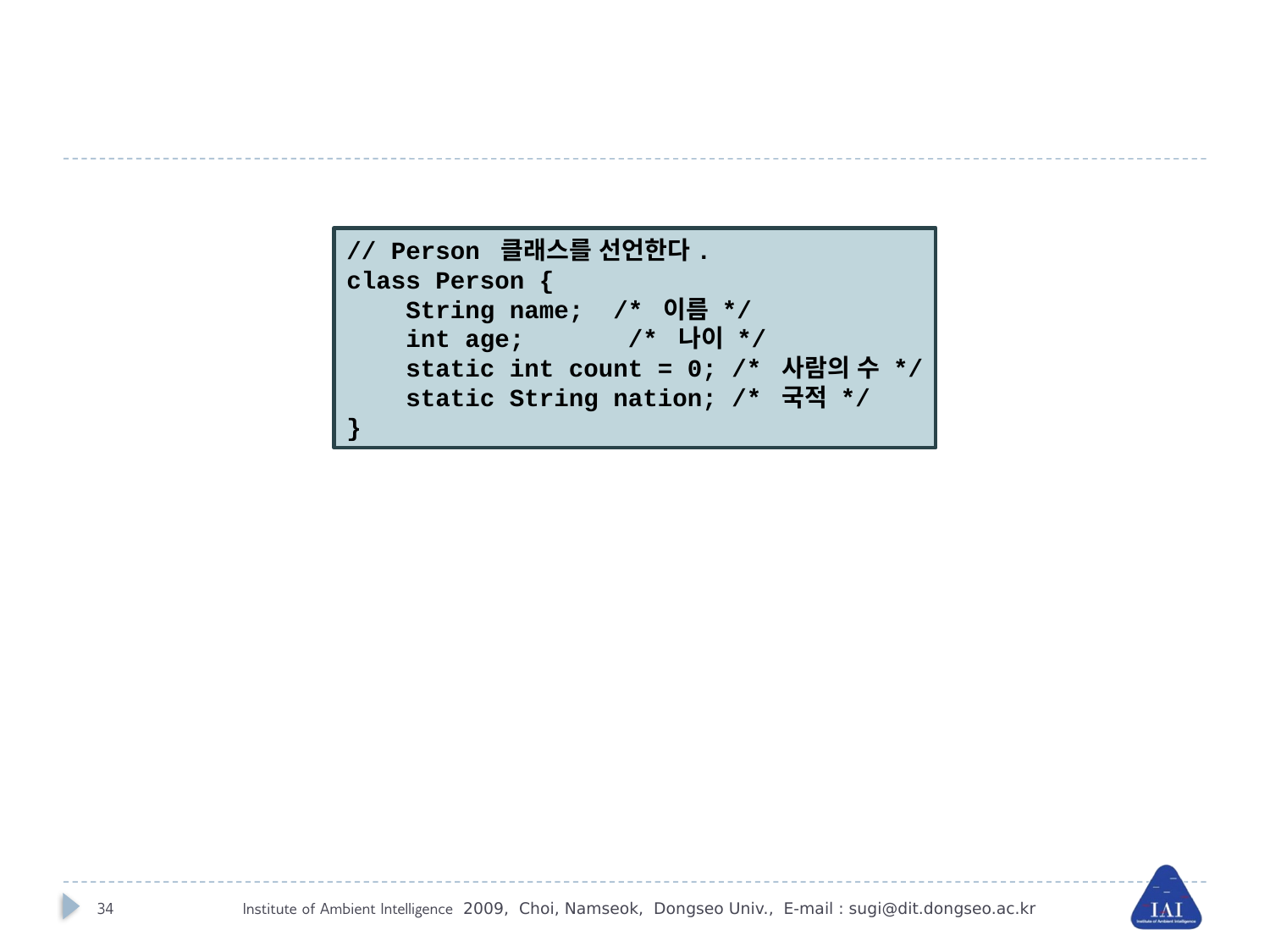

#

// Person 클래스를 선언한다.
class Person {
    String name;  /* 이름 */
    int age;       /* 나이 */
    static int count = 0; /* 사람의 수 */
    static String nation; /* 국적 */
}